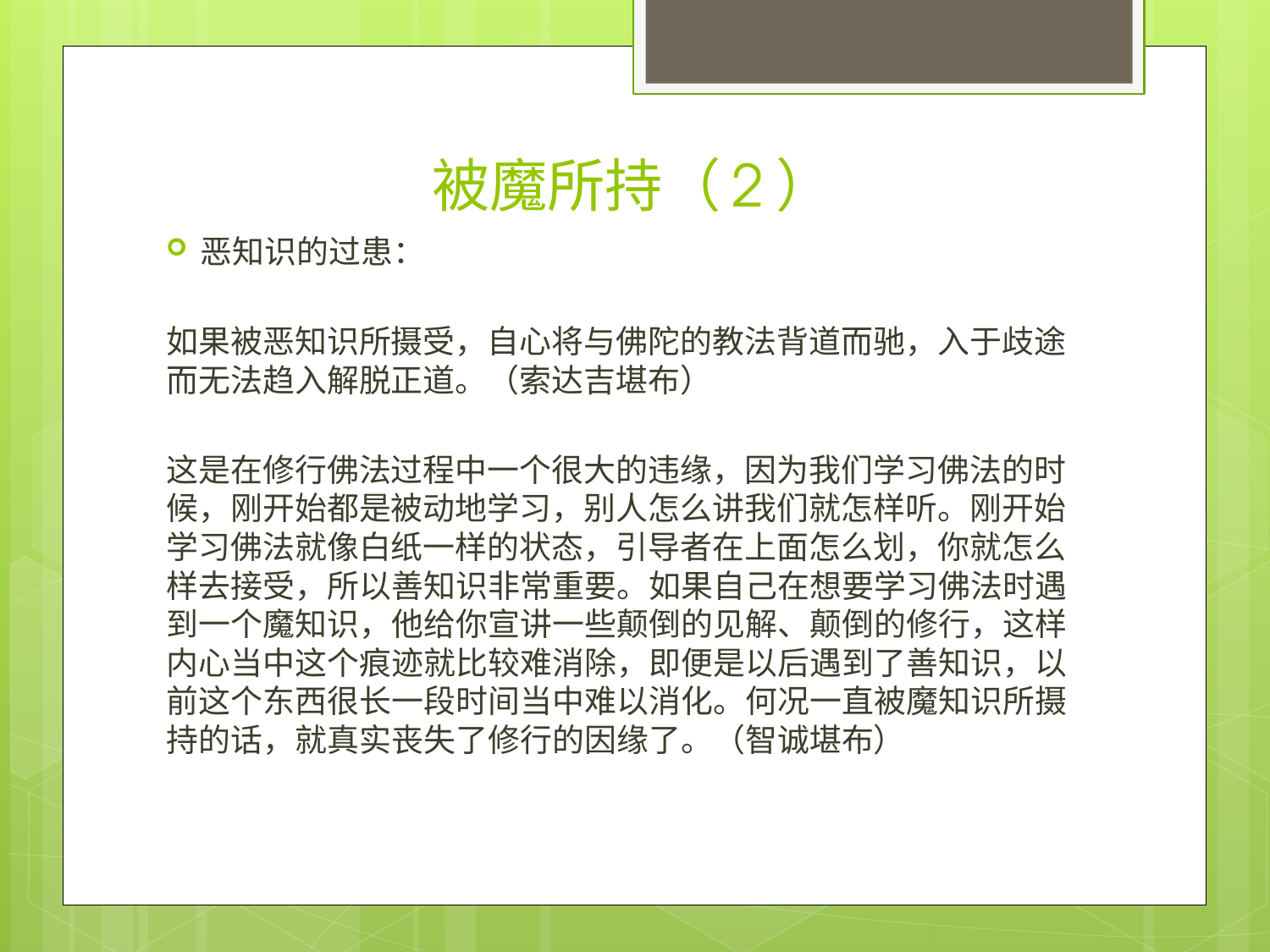

# 被魔所持（2）
恶知识的过患：

如果被恶知识所摄受，自心将与佛陀的教法背道而驰，入于歧途而无法趋入解脱正道。（索达吉堪布）

这是在修行佛法过程中一个很大的违缘，因为我们学习佛法的时候，刚开始都是被动地学习，别人怎么讲我们就怎样听。刚开始学习佛法就像白纸一样的状态，引导者在上面怎么划，你就怎么样去接受，所以善知识非常重要。如果自己在想要学习佛法时遇到一个魔知识，他给你宣讲一些颠倒的见解、颠倒的修行，这样内心当中这个痕迹就比较难消除，即便是以后遇到了善知识，以前这个东西很长一段时间当中难以消化。何况一直被魔知识所摄持的话，就真实丧失了修行的因缘了。（智诚堪布）